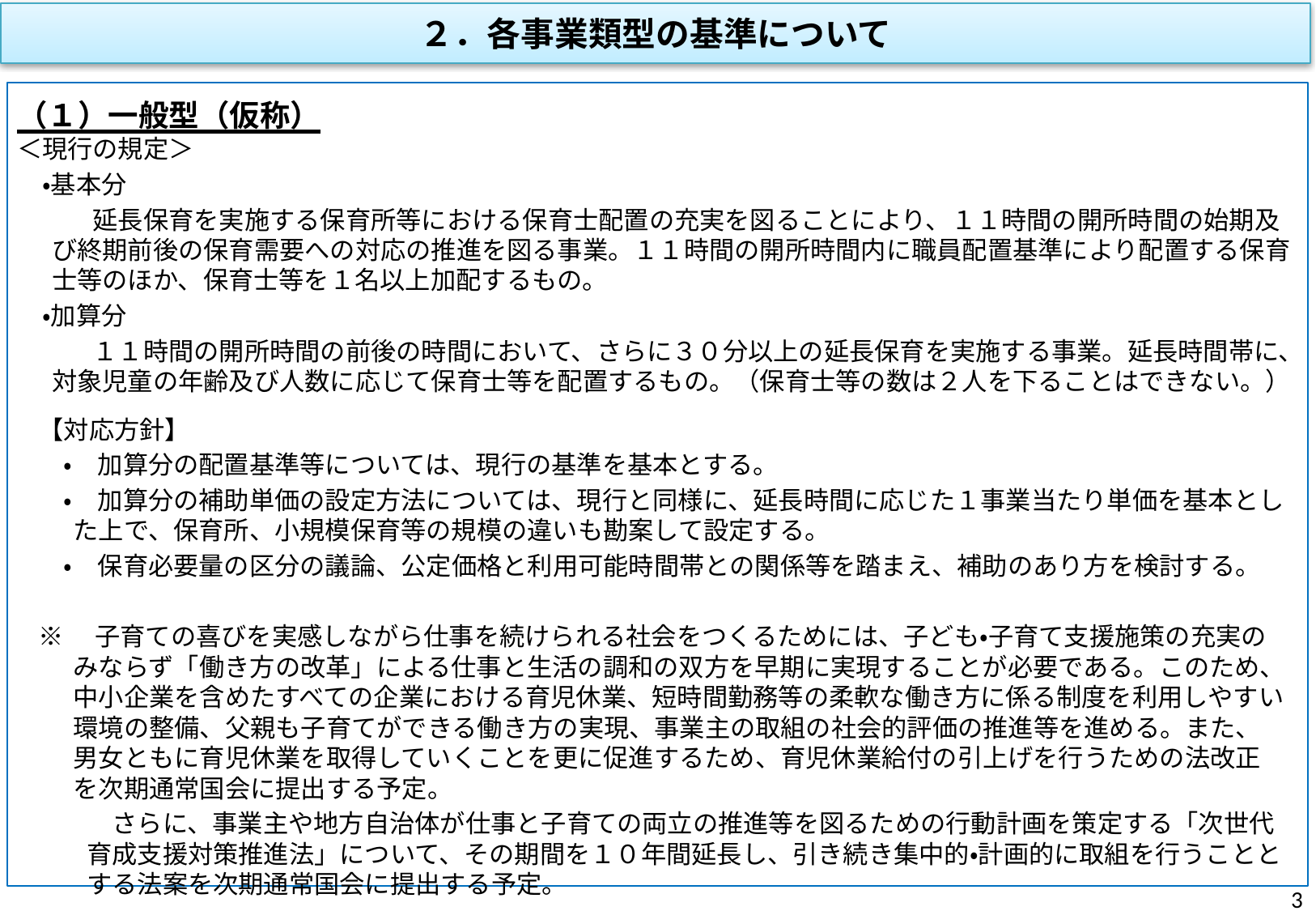

２．各事業類型の基準について
（１）一般型（仮称）
＜現行の規定＞
　・基本分
　　　延長保育を実施する保育所等における保育士配置の充実を図ることにより、１１時間の開所時間の始期及び終期前後の保育需要への対応の推進を図る事業。１１時間の開所時間内に職員配置基準により配置する保育士等のほか、保育士等を１名以上加配するもの。
　・加算分
　　　１１時間の開所時間の前後の時間において、さらに３０分以上の延長保育を実施する事業。延長時間帯に、対象児童の年齢及び人数に応じて保育士等を配置するもの。（保育士等の数は２人を下ることはできない。）
【対応方針】
　・　加算分の配置基準等については、現行の基準を基本とする。
　・　加算分の補助単価の設定方法については、現行と同様に、延長時間に応じた１事業当たり単価を基本とした上で、保育所、小規模保育等の規模の違いも勘案して設定する。
　・　保育必要量の区分の議論、公定価格と利用可能時間帯との関係等を踏まえ、補助のあり方を検討する。

※　子育ての喜びを実感しながら仕事を続けられる社会をつくるためには、子ども・子育て支援施策の充実のみならず「働き方の改革」による仕事と生活の調和の双方を早期に実現することが必要である。このため、中小企業を含めたすべての企業における育児休業、短時間勤務等の柔軟な働き方に係る制度を利用しやすい環境の整備、父親も子育てができる働き方の実現、事業主の取組の社会的評価の推進等を進める。また、男女ともに育児休業を取得していくことを更に促進するため、育児休業給付の引上げを行うための法改正を次期通常国会に提出する予定。
　　さらに、事業主や地方自治体が仕事と子育ての両立の推進等を図るための行動計画を策定する「次世代育成支援対策推進法」について、その期間を１０年間延長し、引き続き集中的・計画的に取組を行うこととする法案を次期通常国会に提出する予定。

3